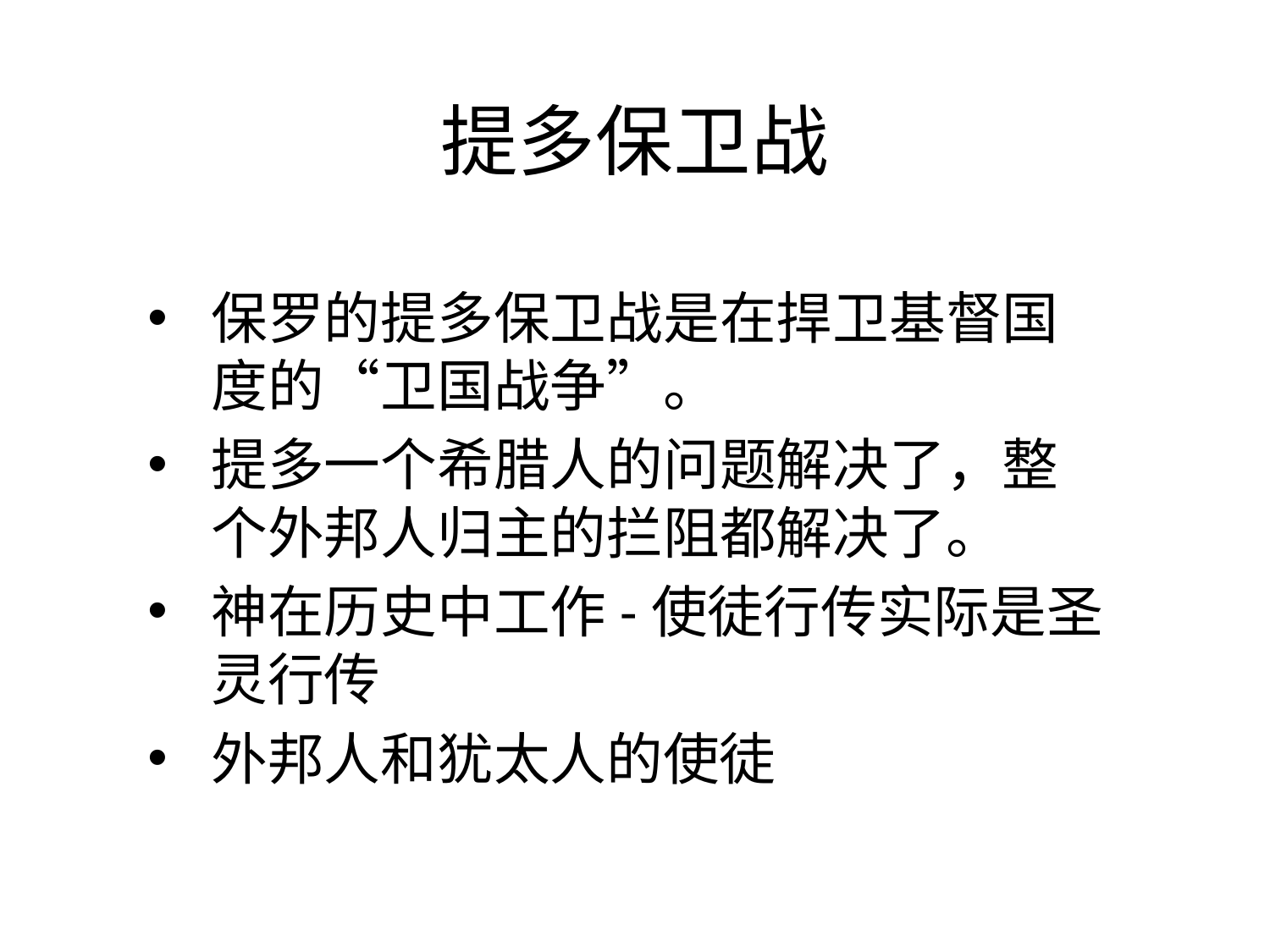

# 提多保卫战
保罗的提多保卫战是在捍卫基督国度的“卫国战争”。
提多一个希腊人的问题解决了，整个外邦人归主的拦阻都解决了。
神在历史中工作-使徒行传实际是圣灵行传
外邦人和犹太人的使徒